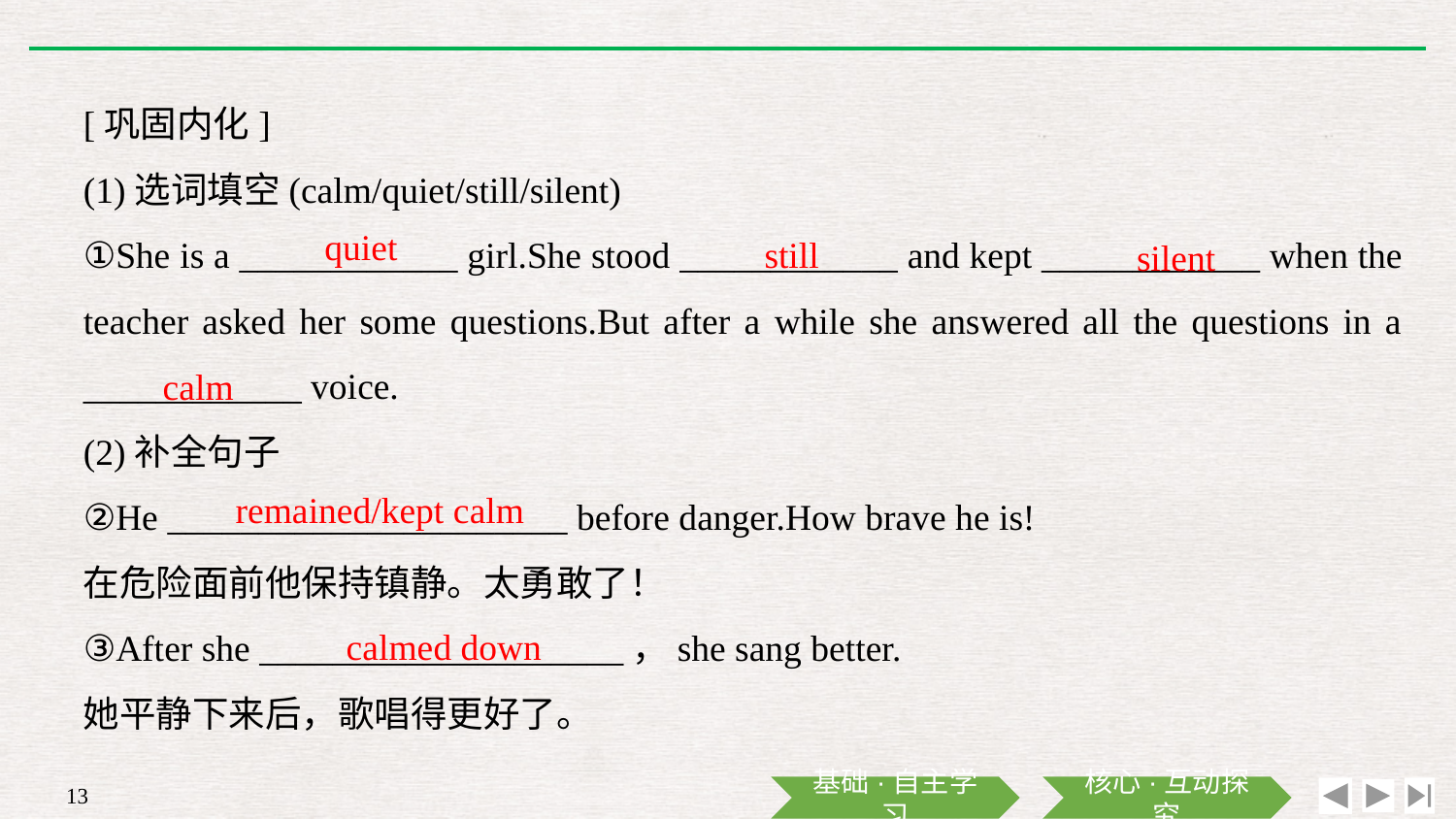

[巩固内化]
(1)选词填空(calm/quiet/still/silent)
①She is a ____________ girl.She stood ____________ and kept ____________ when the teacher asked her some questions.But after a while she answered all the questions in a ____________ voice.
(2)补全句子
②He ______________________ before danger.How brave he is!
在危险面前他保持镇静。太勇敢了！
③After she ____________________，she sang better.
她平静下来后，歌唱得更好了。
quiet
still
silent
calm
remained/kept calm
calmed down